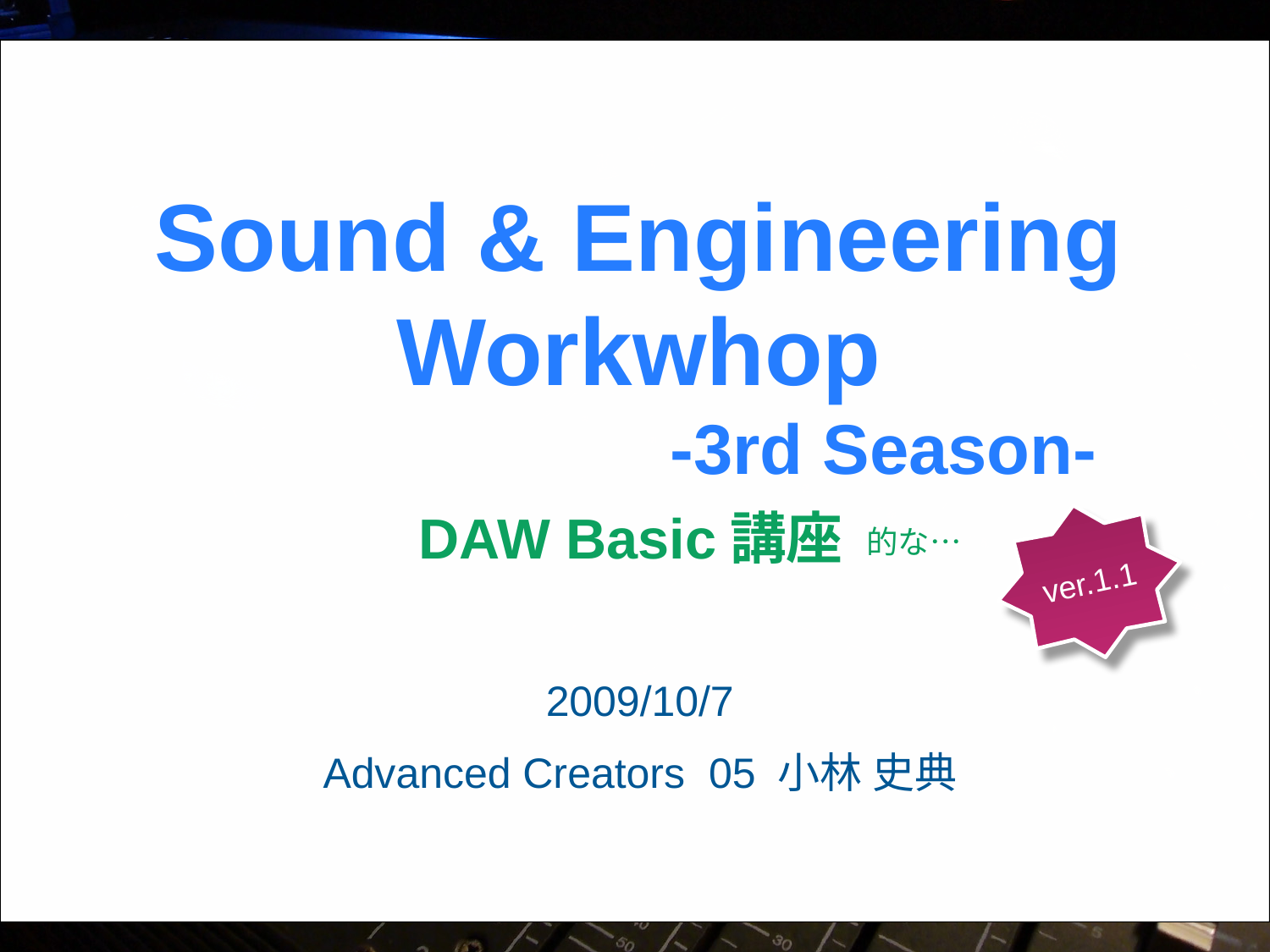

# Sound & Engineering Workwhop -3rd Season- DAW Basic講座
ver.1.1
的な…

2009/10/7
Advanced Creators  05 小林 史典